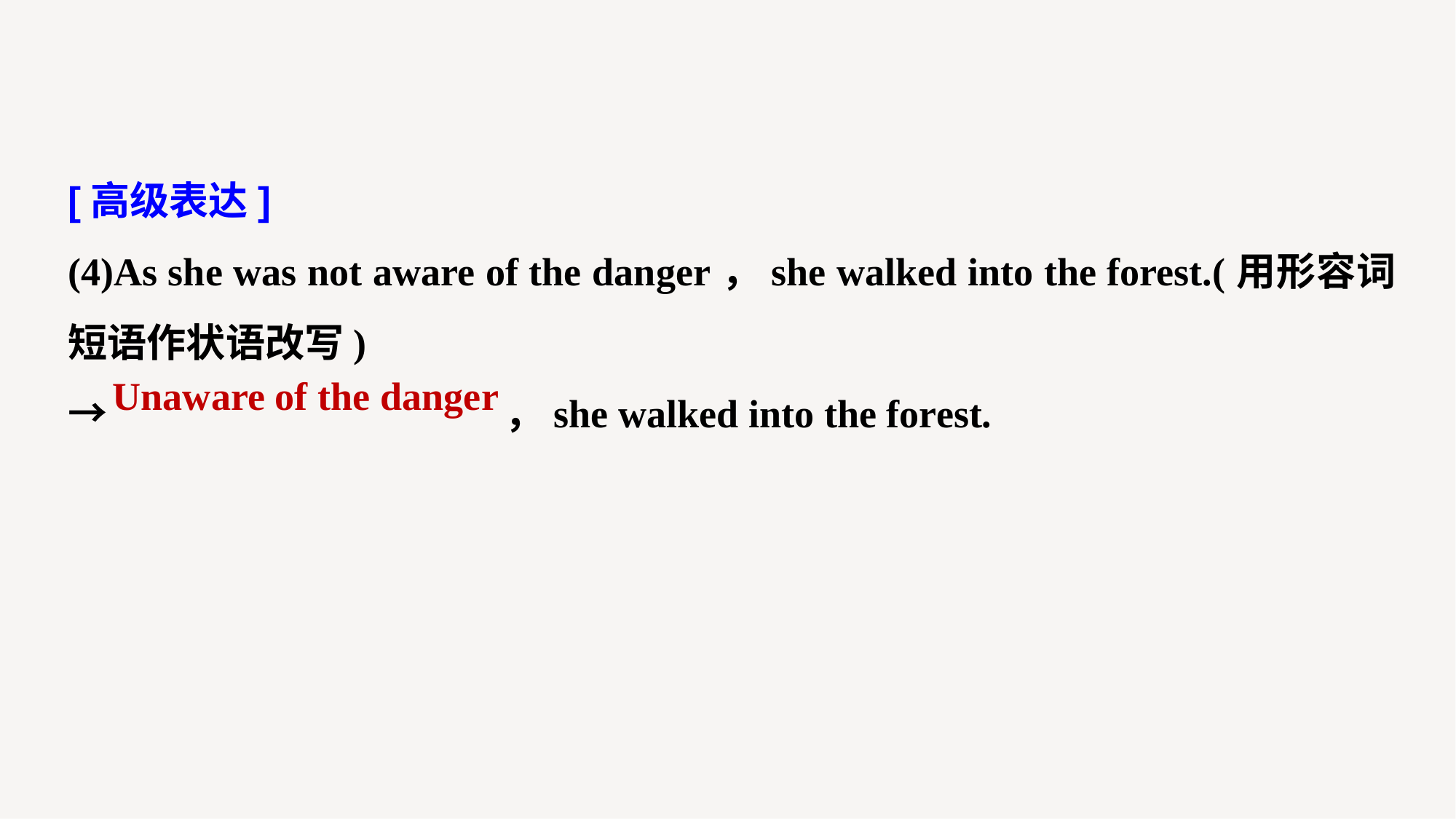

[高级表达]
(4)As she was not aware of the danger，she walked into the forest.(用形容词短语作状语改写)
→				，she walked into the forest.
Unaware of the danger